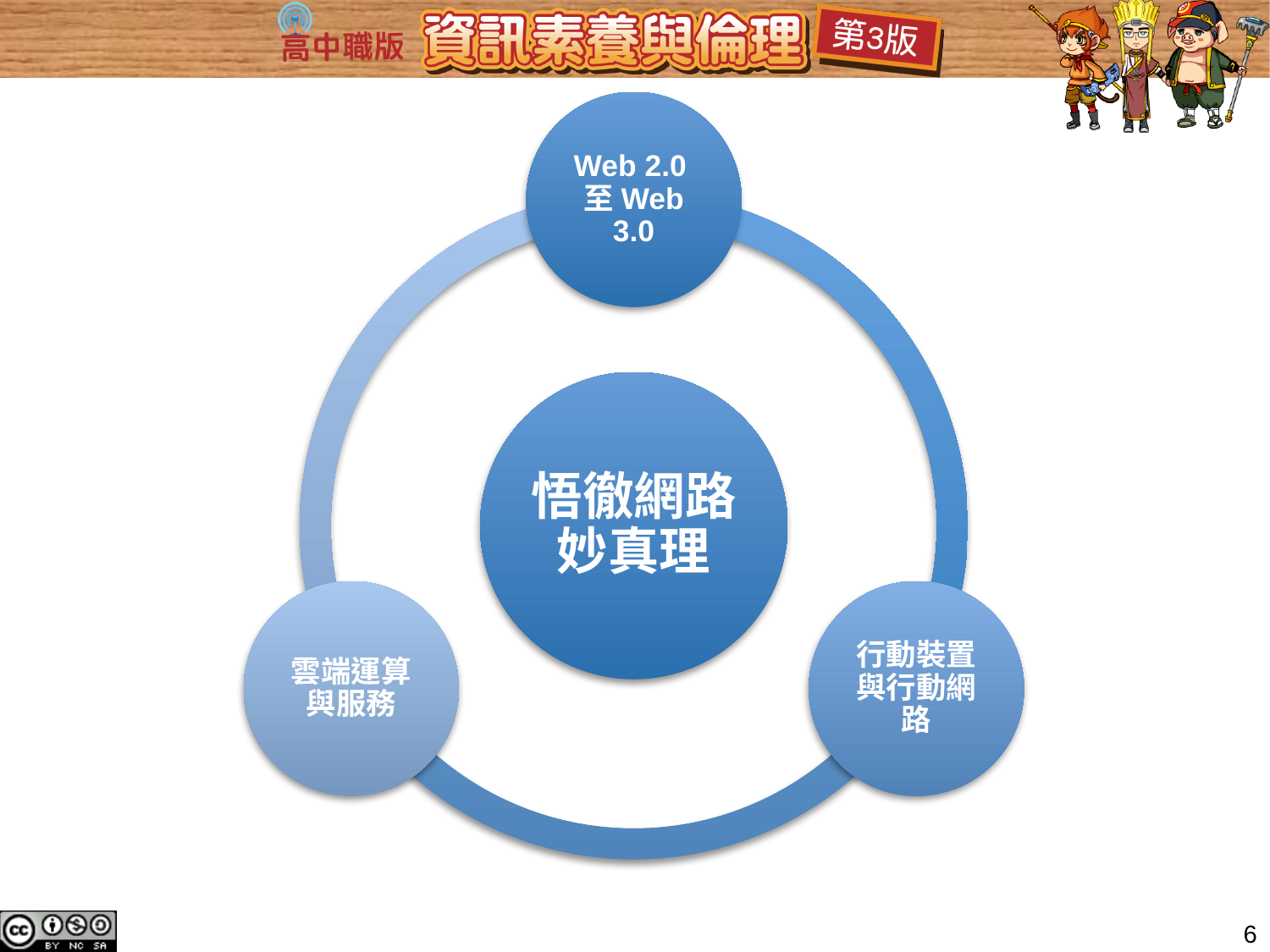

悟徹網路妙真理
Web 2.0至Web 3.0
行動裝置與行動網路
雲端運算與服務
6